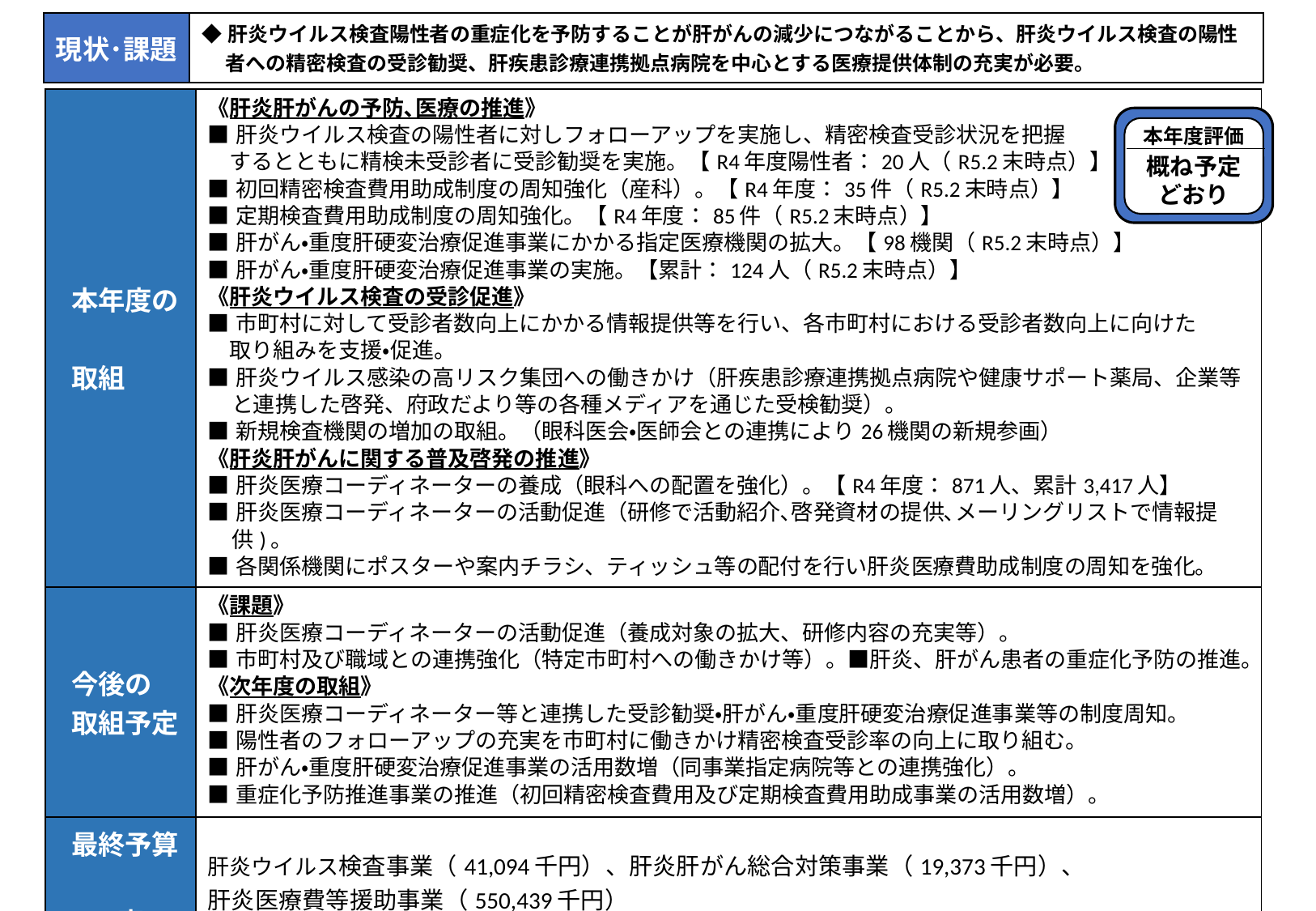

| 現状･課題 | ◆肝炎ウイルス検査陽性者の重症化を予防することが肝がんの減少につながることから、肝炎ウイルス検査の陽性者への精密検査の受診勧奨、肝疾患診療連携拠点病院を中心とする医療提供体制の充実が必要。 |
| --- | --- |
| 本年度の 取組 | 《肝炎肝がんの予防､医療の推進》 ■肝炎ウイルス検査の陽性者に対しフォローアップを実施し、精密検査受診状況を把握 　するとともに精検未受診者に受診勧奨を実施。【R4年度陽性者：20人（R5.2末時点）】 ■初回精密検査費用助成制度の周知強化（産科）。【R4年度：35件（R5.2末時点）】 ■定期検査費用助成制度の周知強化。【R4年度：85件（R5.2末時点）】 ■肝がん・重度肝硬変治療促進事業にかかる指定医療機関の拡大。【98機関（R5.2末時点）】 ■肝がん・重度肝硬変治療促進事業の実施。【累計：124人（R5.2末時点）】 《肝炎ウイルス検査の受診促進》 ■市町村に対して受診者数向上にかかる情報提供等を行い、各市町村における受診者数向上に向けた 　取り組みを支援・促進。　 ■肝炎ウイルス感染の高リスク集団への働きかけ（肝疾患診療連携拠点病院や健康サポート薬局、企業等と連携した啓発、府政だより等の各種メディアを通じた受検勧奨）。 ■新規検査機関の増加の取組。（眼科医会・医師会との連携により26機関の新規参画） 《肝炎肝がんに関する普及啓発の推進》 ■肝炎医療コーディネーターの養成（眼科への配置を強化）。【R4年度：871人、累計3,417人】 ■肝炎医療コーディネーターの活動促進（研修で活動紹介､啓発資材の提供､メーリングリストで情報提供)。 ■各関係機関にポスターや案内チラシ、ティッシュ等の配付を行い肝炎医療費助成制度の周知を強化。 |
| --- | --- |
| 今後の 取組予定 | 《課題》 ■肝炎医療コーディネーターの活動促進（養成対象の拡大、研修内容の充実等）。 ■市町村及び職域との連携強化（特定市町村への働きかけ等）。■肝炎、肝がん患者の重症化予防の推進。 《次年度の取組》 ■肝炎医療コーディネーター等と連携した受診勧奨・肝がん・重度肝硬変治療促進事業等の制度周知。 ■陽性者のフォローアップの充実を市町村に働きかけ精密検査受診率の向上に取り組む。 ■肝がん・重度肝硬変治療促進事業の活用数増（同事業指定病院等との連携強化）。 ■重症化予防推進事業の推進（初回精密検査費用及び定期検査費用助成事業の活用数増）。 |
| 最終予算　　 　 (案) | 肝炎ウイルス検査事業（41,094千円）、肝炎肝がん総合対策事業（19,373千円）、 肝炎医療費等援助事業（550,439千円） |

本年度評価

概ね予定
どおり
概ね予定どおり
＜肝炎肝がん部会＞　３